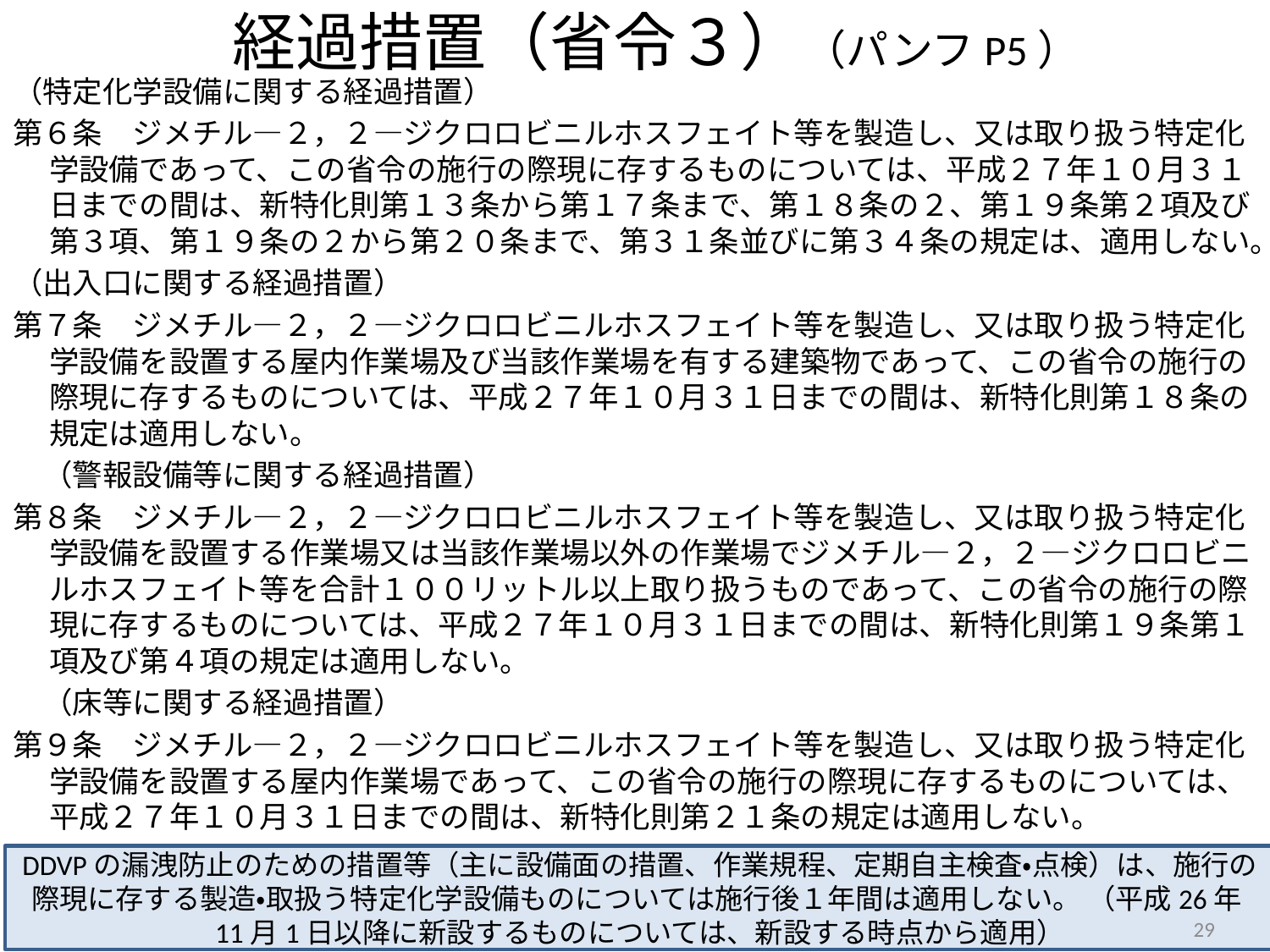

# 経過措置（省令３）（パンフP5）
（特定化学設備に関する経過措置）
第６条　ジメチル―２，２―ジクロロビニルホスフェイト等を製造し、又は取り扱う特定化学設備であって、この省令の施行の際現に存するものについては、平成２７年１０月３１日までの間は、新特化則第１３条から第１７条まで、第１８条の２、第１９条第２項及び第３項、第１９条の２から第２０条まで、第３１条並びに第３４条の規定は、適用しない。
（出入口に関する経過措置）
第７条　ジメチル―２，２―ジクロロビニルホスフェイト等を製造し、又は取り扱う特定化学設備を設置する屋内作業場及び当該作業場を有する建築物であって、この省令の施行の際現に存するものについては、平成２７年１０月３１日までの間は、新特化則第１８条の規定は適用しない。
　（警報設備等に関する経過措置）
第８条　ジメチル―２，２―ジクロロビニルホスフェイト等を製造し、又は取り扱う特定化学設備を設置する作業場又は当該作業場以外の作業場でジメチル―２，２―ジクロロビニルホスフェイト等を合計１００リットル以上取り扱うものであって、この省令の施行の際現に存するものについては、平成２７年１０月３１日までの間は、新特化則第１９条第１項及び第４項の規定は適用しない。
　（床等に関する経過措置）
第９条　ジメチル―２，２―ジクロロビニルホスフェイト等を製造し、又は取り扱う特定化学設備を設置する屋内作業場であって、この省令の施行の際現に存するものについては、平成２７年１０月３１日までの間は、新特化則第２１条の規定は適用しない。
DDVPの漏洩防止のための措置等（主に設備面の措置、作業規程、定期自主検査・点検）は、施行の際現に存する製造・取扱う特定化学設備ものについては施行後１年間は適用しない。 （平成26年11月1日以降に新設するものについては、新設する時点から適用）
29
29